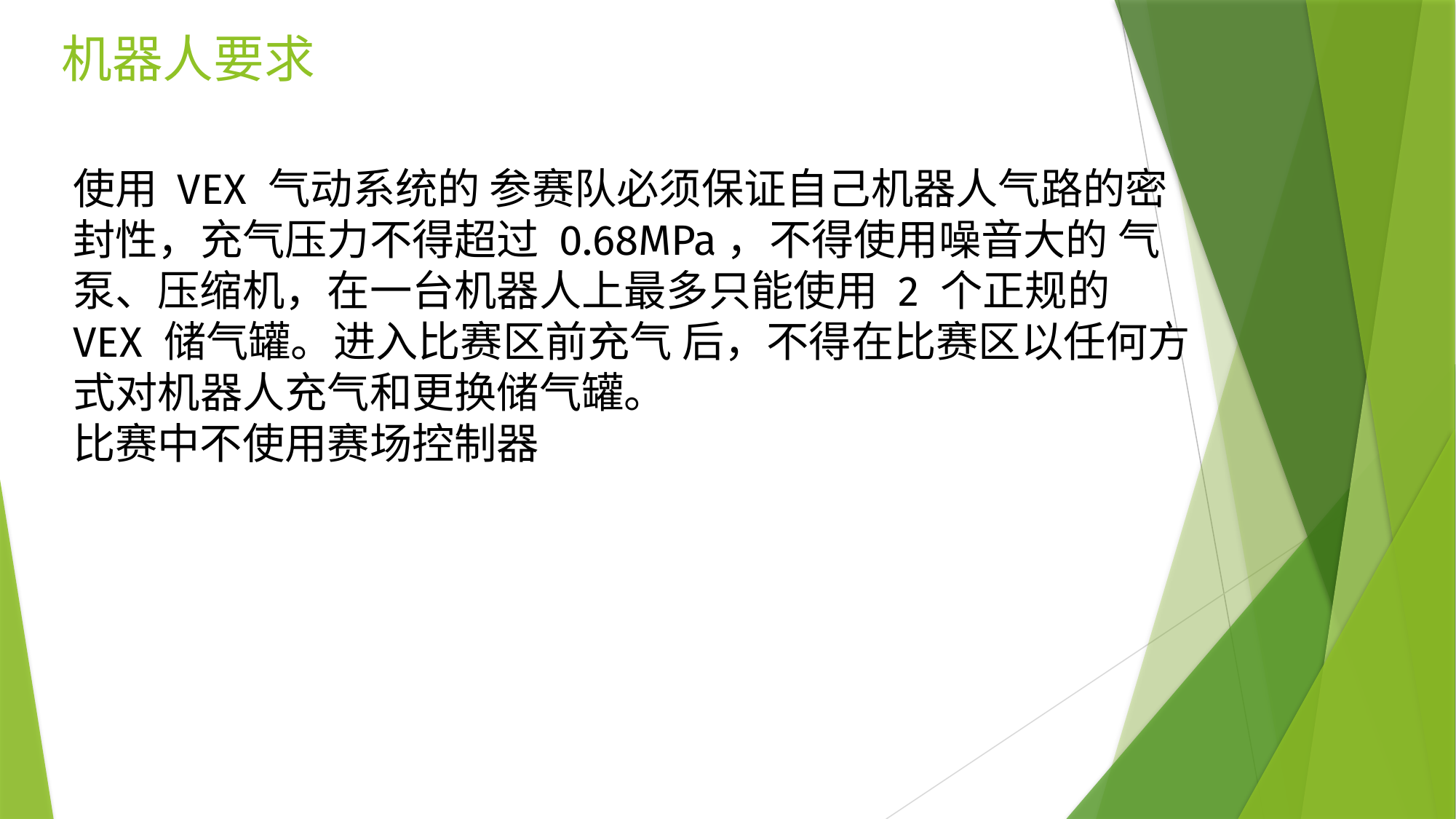

# 机器人要求
使用 VEX 气动系统的 参赛队必须保证自己机器人气路的密封性，充气压力不得超过 0.68MPa，不得使用噪音大的 气泵、压缩机，在一台机器人上最多只能使用 2 个正规的 VEX 储气罐。进入比赛区前充气 后，不得在比赛区以任何方式对机器人充气和更换储气罐。
比赛中不使用赛场控制器